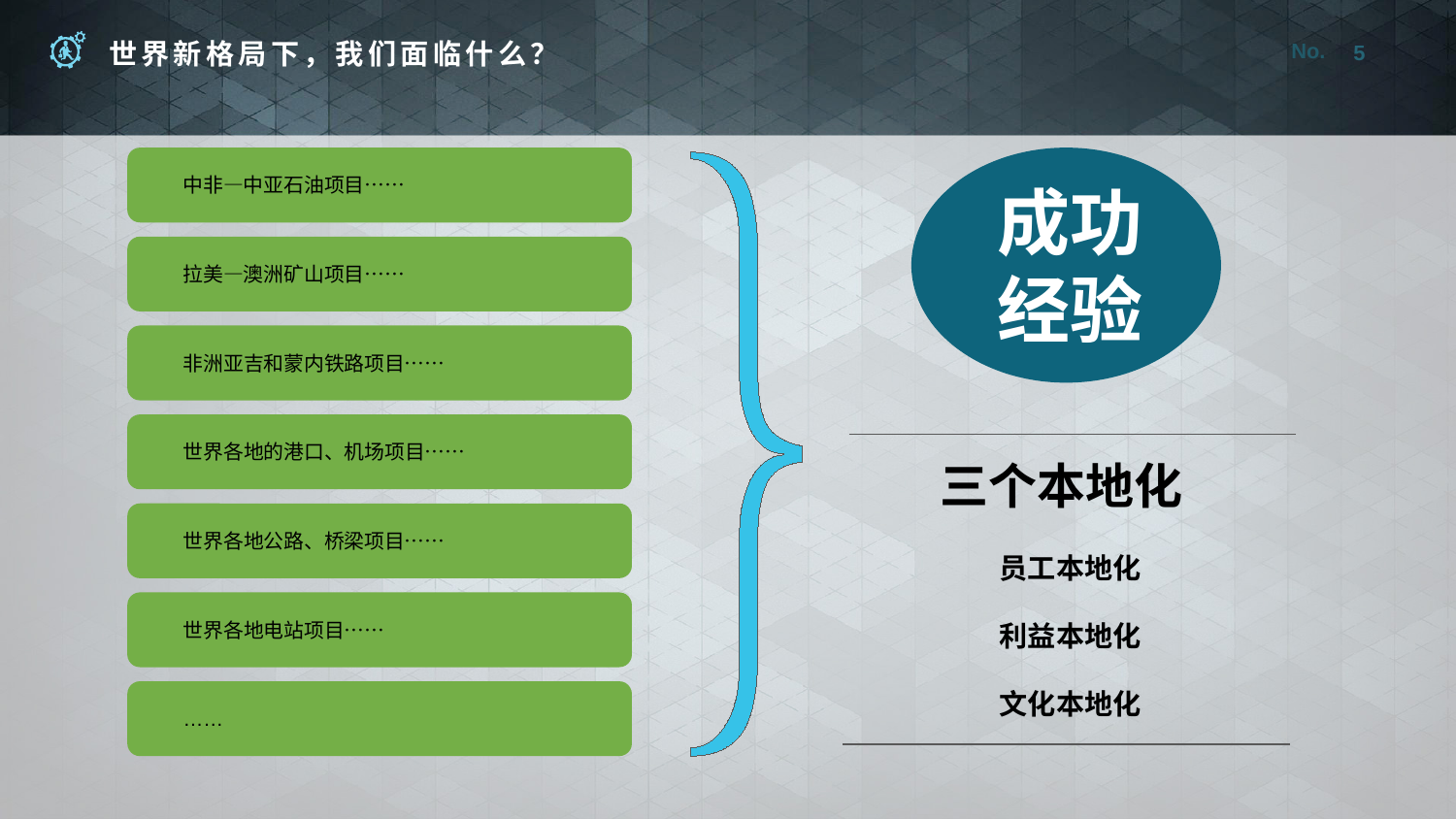

5

中非—中亚石油项目……
成功
经验

拉美—澳洲矿山项目……

非洲亚吉和蒙内铁路项目……

世界各地的港口、机场项目……
三个本地化

员工本地化
利益本地化
文化本地化
世界各地公路、桥梁项目……

世界各地电站项目……

……